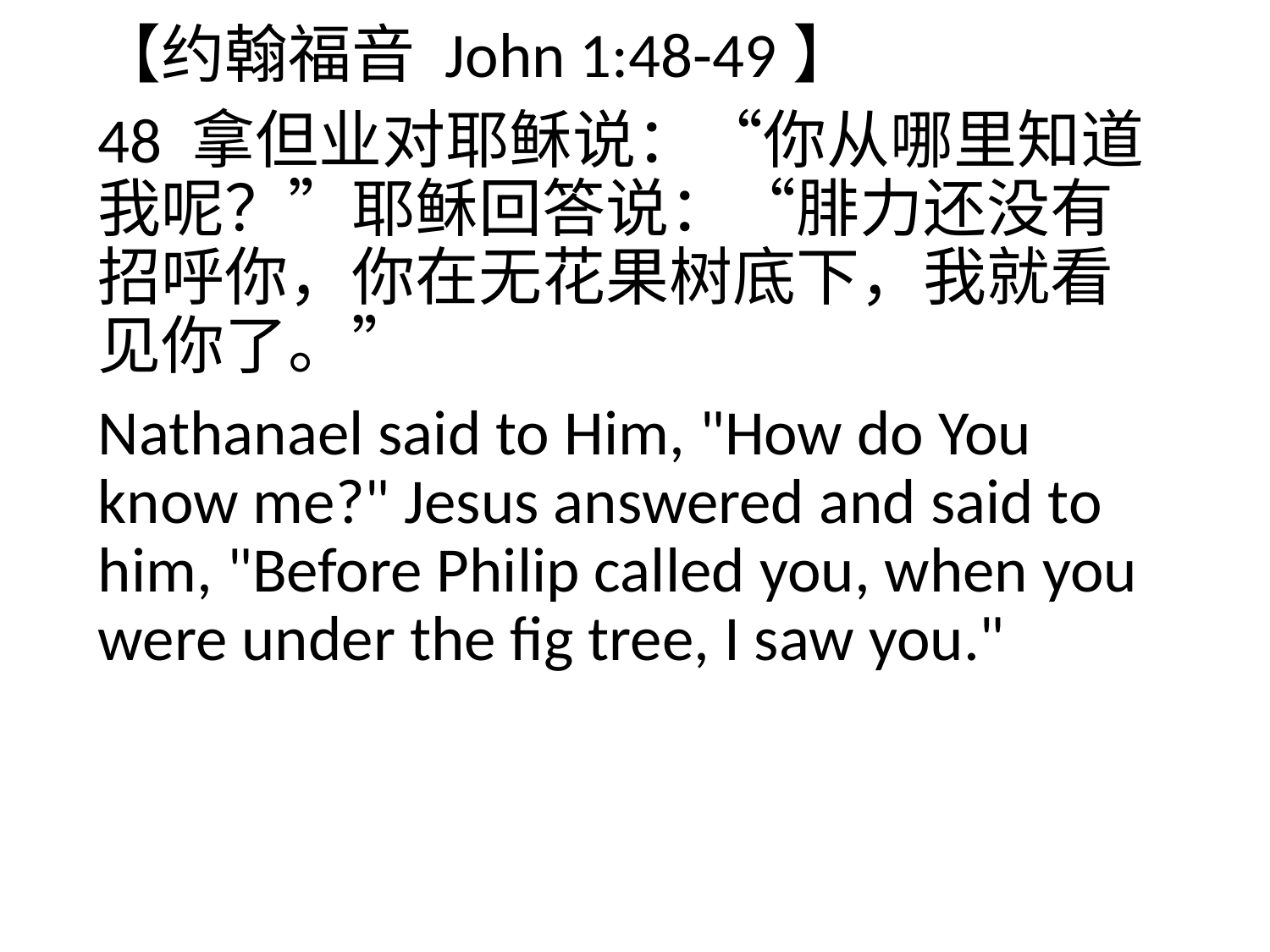

【约翰福音 John 1:48-49】
48 拿但业对耶稣说：“你从哪里知道我呢？”耶稣回答说：“腓力还没有招呼你，你在无花果树底下，我就看见你了。”
Nathanael said to Him, "How do You know me?" Jesus answered and said to him, "Before Philip called you, when you were under the fig tree, I saw you."